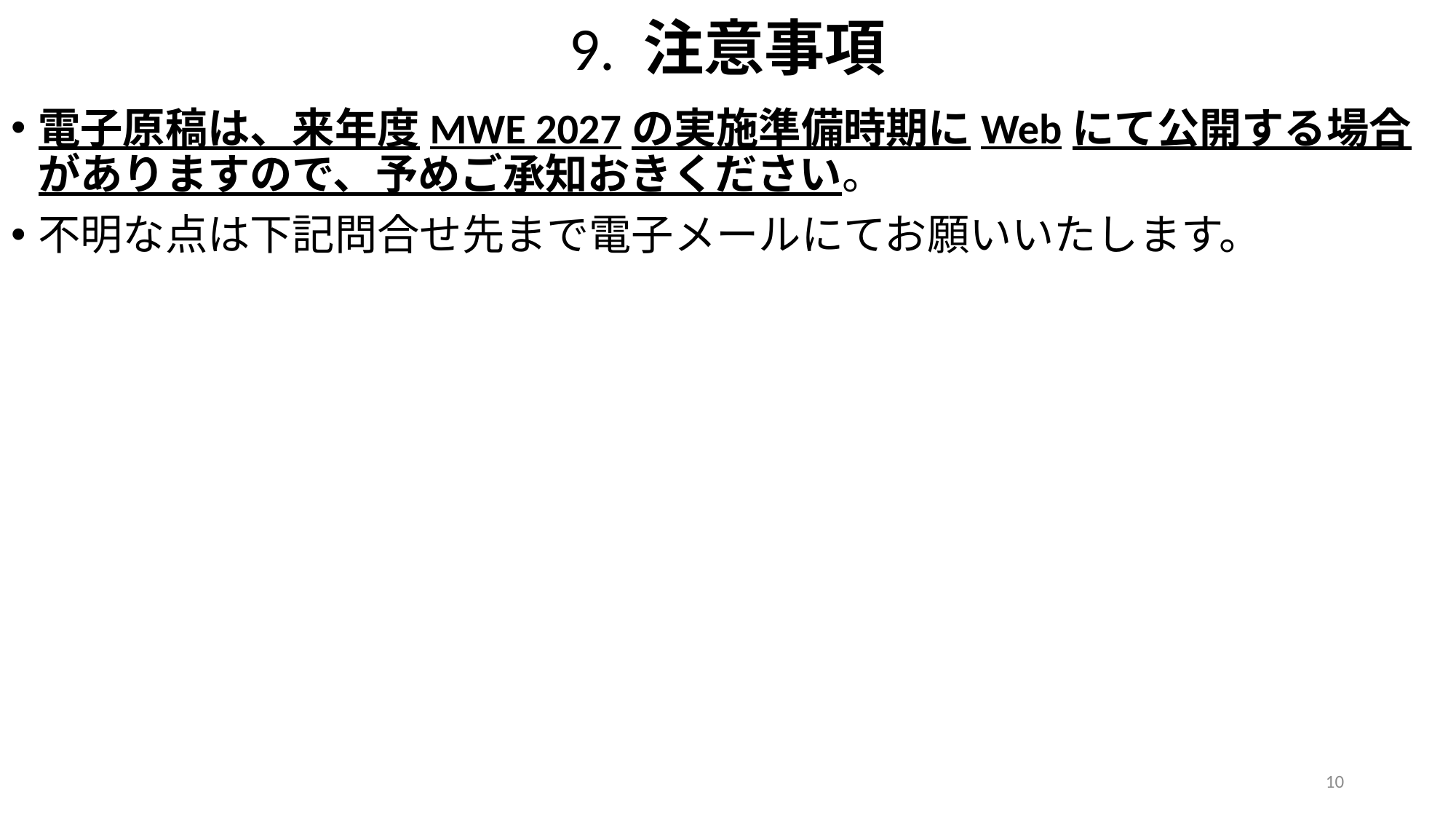

# 9. 注意事項
電子原稿は、来年度MWE 2027の実施準備時期にWebにて公開する場合がありますので、予めご承知おきください。
不明な点は下記問合せ先まで電子メールにてお願いいたします。

10